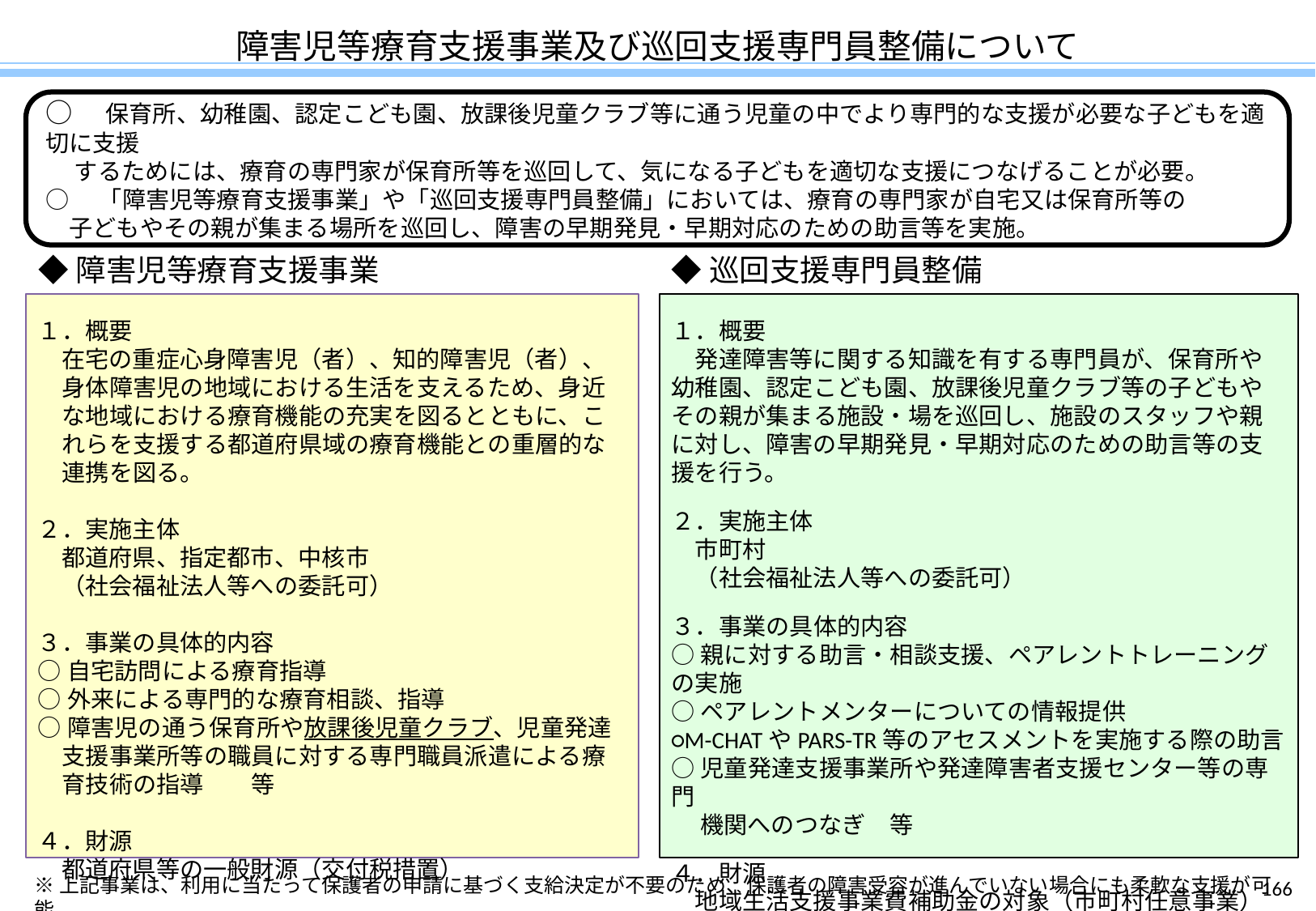

障害児等療育支援事業及び巡回支援専門員整備について
○　保育所、幼稚園、認定こども園、放課後児童クラブ等に通う児童の中でより専門的な支援が必要な子どもを適切に支援
　 するためには、療育の専門家が保育所等を巡回して、気になる子どもを適切な支援につなげることが必要。
○　「障害児等療育支援事業」や「巡回支援専門員整備」においては、療育の専門家が自宅又は保育所等の
　子どもやその親が集まる場所を巡回し、障害の早期発見・早期対応のための助言等を実施。
◆障害児等療育支援事業
◆巡回支援専門員整備

１．概要
　在宅の重症心身障害児（者）、知的障害児（者）、身体障害児の地域における生活を支えるため、身近な地域における療育機能の充実を図るとともに、これらを支援する都道府県域の療育機能との重層的な連携を図る。

２．実施主体
　都道府県、指定都市、中核市
　（社会福祉法人等への委託可）

３．事業の具体的内容
○自宅訪問による療育指導
○外来による専門的な療育相談、指導
○障害児の通う保育所や放課後児童クラブ、児童発達支援事業所等の職員に対する専門職員派遣による療育技術の指導　　等

４．財源
　都道府県等の一般財源（交付税措置）

１．概要
　発達障害等に関する知識を有する専門員が、保育所や幼稚園、認定こども園、放課後児童クラブ等の子どもやその親が集まる施設・場を巡回し、施設のスタッフや親に対し、障害の早期発見・早期対応のための助言等の支援を行う。

２．実施主体
　市町村
　（社会福祉法人等への委託可）

３．事業の具体的内容
○親に対する助言・相談支援、ペアレントトレーニングの実施
○ペアレントメンターについての情報提供
○M-CHATやPARS-TR等のアセスメントを実施する際の助言
○児童発達支援事業所や発達障害者支援センター等の専門
　 機関へのつなぎ　等

４．財源
　地域生活支援事業費補助金の対象（市町村任意事業）
166
※上記事業は、利用に当たって保護者の申請に基づく支給決定が不要のため、保護者の障害受容が進んでいない場合にも柔軟な支援が可能。